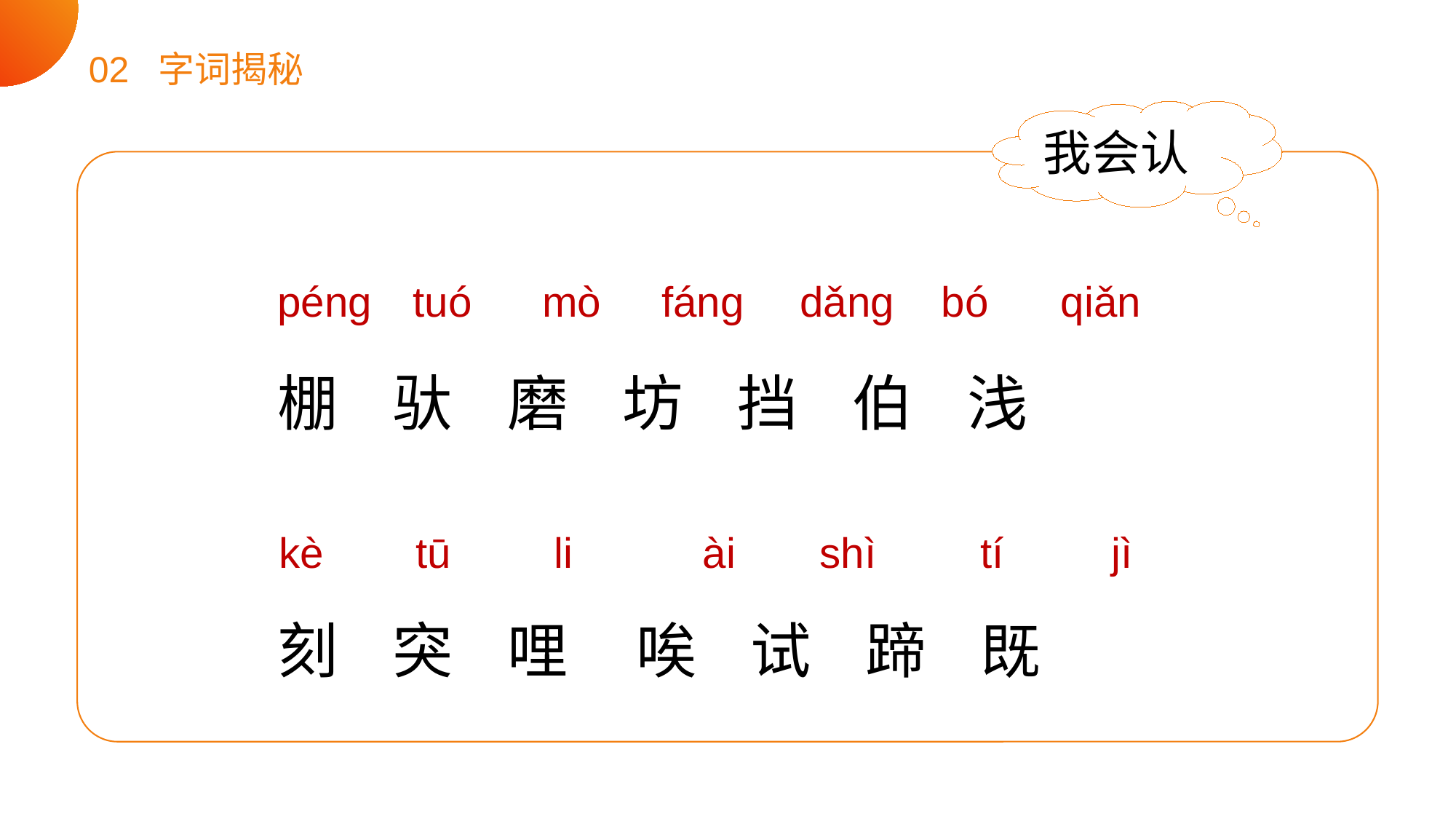

02  字词揭秘
我会认
pénɡ
tuó
mò
fánɡ
dǎnɡ
bó
qiǎn
棚    驮    磨    坊    挡    伯    浅

刻    突    哩     唉    试    蹄    既
kè
tū
 li
 ài
 shì
 tí
 jì